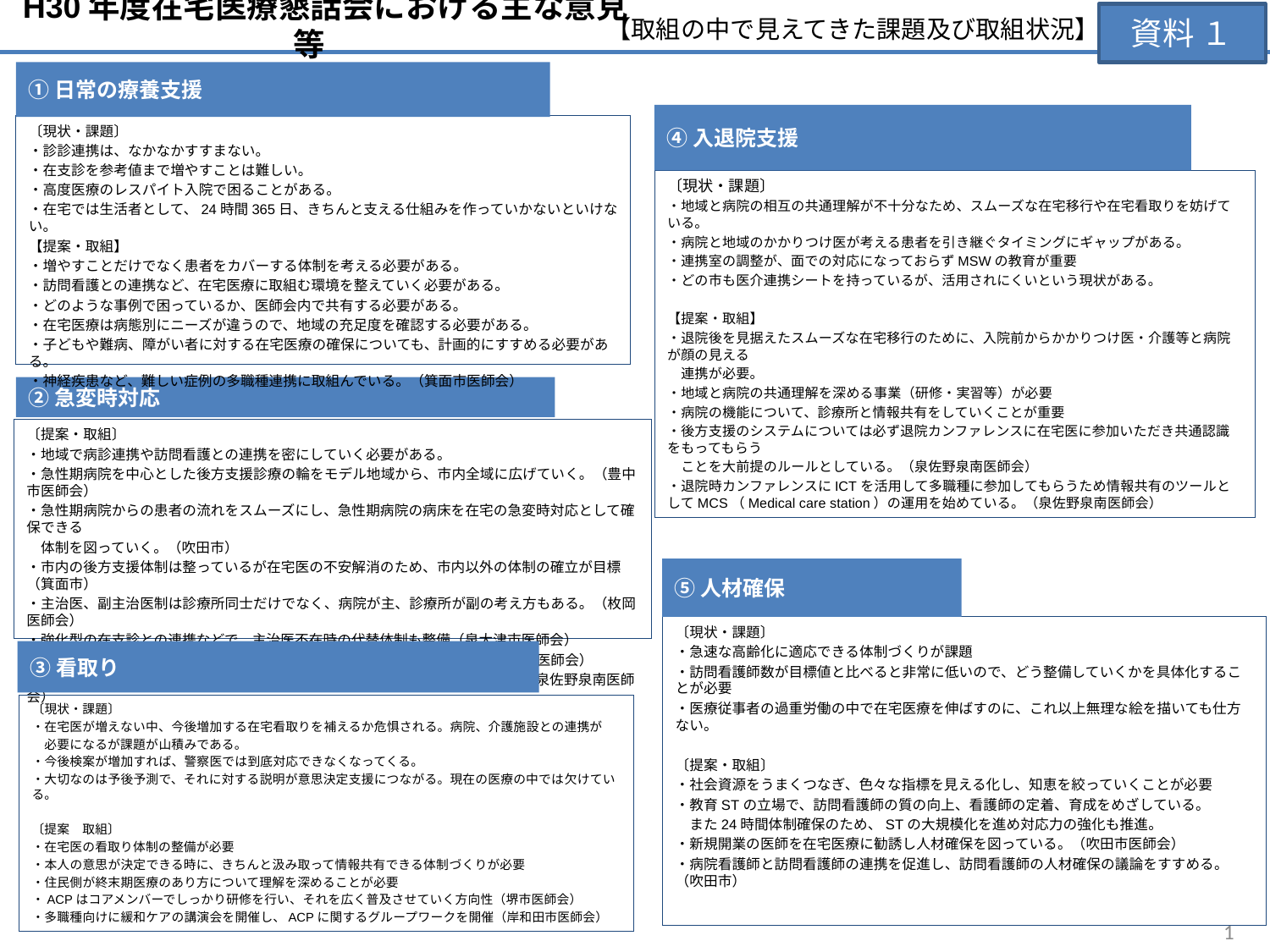

H30年度在宅医療懇話会における主な意見等
# 【取組の中で見えてきた課題及び取組状況】
資料 １
①日常の療養支援
〔現状・課題〕
・診診連携は、なかなかすすまない。
・在支診を参考値まで増やすことは難しい。
・高度医療のレスパイト入院で困ることがある。
・在宅では生活者として、24時間365日、きちんと支える仕組みを作っていかないといけない。
【提案・取組】
・増やすことだけでなく患者をカバーする体制を考える必要がある。
・訪問看護との連携など、在宅医療に取組む環境を整えていく必要がある。
・どのような事例で困っているか、医師会内で共有する必要がある。
・在宅医療は病態別にニーズが違うので、地域の充足度を確認する必要がある。
・子どもや難病、障がい者に対する在宅医療の確保についても、計画的にすすめる必要がある。
・神経疾患など、難しい症例の多職種連携に取組んでいる。（箕面市医師会）

④入退院支援
〔現状・課題〕
・地域と病院の相互の共通理解が不十分なため、スムーズな在宅移行や在宅看取りを妨げている。
・病院と地域のかかりつけ医が考える患者を引き継ぐタイミングにギャップがある。
・連携室の調整が、面での対応になっておらずMSWの教育が重要
・どの市も医介連携シートを持っているが、活用されにくいという現状がある。

【提案・取組】
・退院後を見据えたスムーズな在宅移行のために、入院前からかかりつけ医・介護等と病院が顔の見える
　連携が必要。
・地域と病院の共通理解を深める事業（研修・実習等）が必要
・病院の機能について、診療所と情報共有をしていくことが重要
・後方支援のシステムについては必ず退院カンファレンスに在宅医に参加いただき共通認識をもってもらう
　ことを大前提のルールとしている。（泉佐野泉南医師会）
・退院時カンファレンスにICTを活用して多職種に参加してもらうため情報共有のツールとしてMCS（Medical care station）の運用を始めている。（泉佐野泉南医師会）

※H30～
　在宅医療体制
　強化事業

②急変時対応
〔提案・取組〕
・地域で病診連携や訪問看護との連携を密にしていく必要がある。
・急性期病院を中心とした後方支援診療の輪をモデル地域から、市内全域に広げていく。（豊中市医師会）
・急性期病院からの患者の流れをスムーズにし、急性期病院の病床を在宅の急変時対応として確保できる
　体制を図っていく。（吹田市）
・市内の後方支援体制は整っているが在宅医の不安解消のため、市内以外の体制の確立が目標（箕面市）
・主治医、副主治医制は診療所同士だけでなく、病院が主、診療所が副の考え方もある。（枚岡医師会）
・強化型の在支診との連携などで、主治医不在時の代替体制も整備（泉大津市医師会）
・二次救急病院を含めた土日、時間外を含めた受け入れ態勢を整備（泉佐野泉南医師会）
・病院、診療所で実施可能な医療処置について情報共有できるシステムを検討（泉佐野泉南医師会）

※H30～在宅医療移行支援事業
⑤人材確保
〔現状・課題〕
・急速な高齢化に適応できる体制づくりが課題
・訪問看護師数が目標値と比べると非常に低いので、どう整備していくかを具体化することが必要
・医療従事者の過重労働の中で在宅医療を伸ばすのに、これ以上無理な絵を描いても仕方ない。

〔提案・取組〕
・社会資源をうまくつなぎ、色々な指標を見える化し、知恵を絞っていくことが必要
・教育STの立場で、訪問看護師の質の向上、看護師の定着、育成をめざしている。
　また24時間体制確保のため、STの大規模化を進め対応力の強化も推進。
・新規開業の医師を在宅医療に勧誘し人材確保を図っている。（吹田市医師会）
・病院看護師と訪問看護師の連携を促進し、訪問看護師の人材確保の議論をすすめる。（吹田市）

③看取り
〔現状・課題〕
・在宅医が増えない中、今後増加する在宅看取りを補えるか危惧される。病院、介護施設との連携が
　必要になるが課題が山積みである。
・今後検案が増加すれば、警察医では到底対応できなくなってくる。
・大切なのは予後予測で、それに対する説明が意思決定支援につながる。現在の医療の中では欠けている。

〔提案　取組〕
・在宅医の看取り体制の整備が必要
・本人の意思が決定できる時に、きちんと汲み取って情報共有できる体制づくりが必要
・住民側が終末期医療のあり方について理解を深めることが必要
・ACPはコアメンバーでしっかり研修を行い、それを広く普及させていく方向性（堺市医師会）
・多職種向けに緩和ケアの講演会を開催し、ACPに関するグループワークを開催（岸和田市医師会）

※H30～
　医科歯科連携推進事業
1